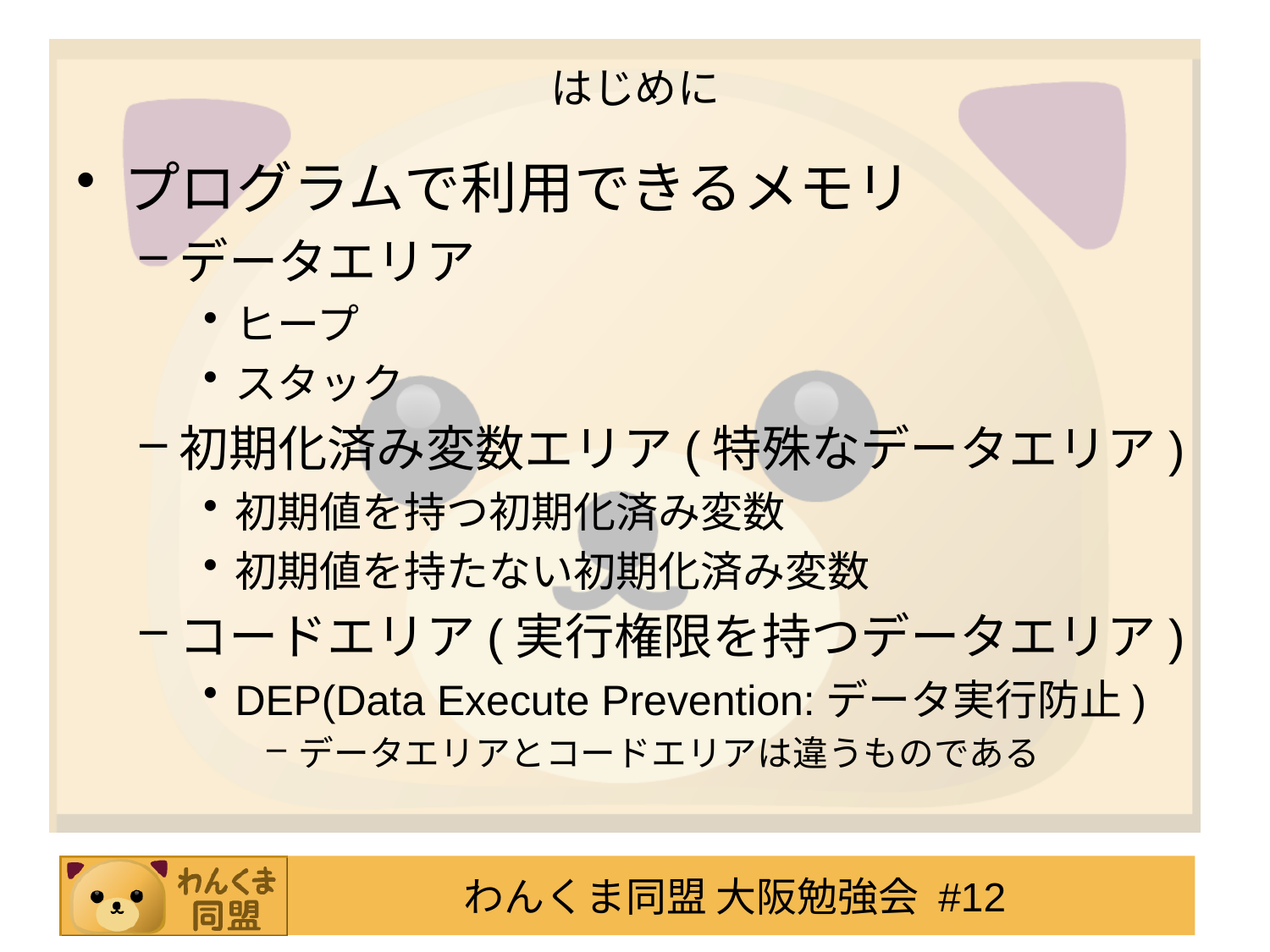

# はじめに
プログラムで利用できるメモリ
データエリア
ヒープ
スタック
初期化済み変数エリア(特殊なデータエリア)
初期値を持つ初期化済み変数
初期値を持たない初期化済み変数
コードエリア(実行権限を持つデータエリア)
DEP(Data Execute Prevention:データ実行防止)
データエリアとコードエリアは違うものである